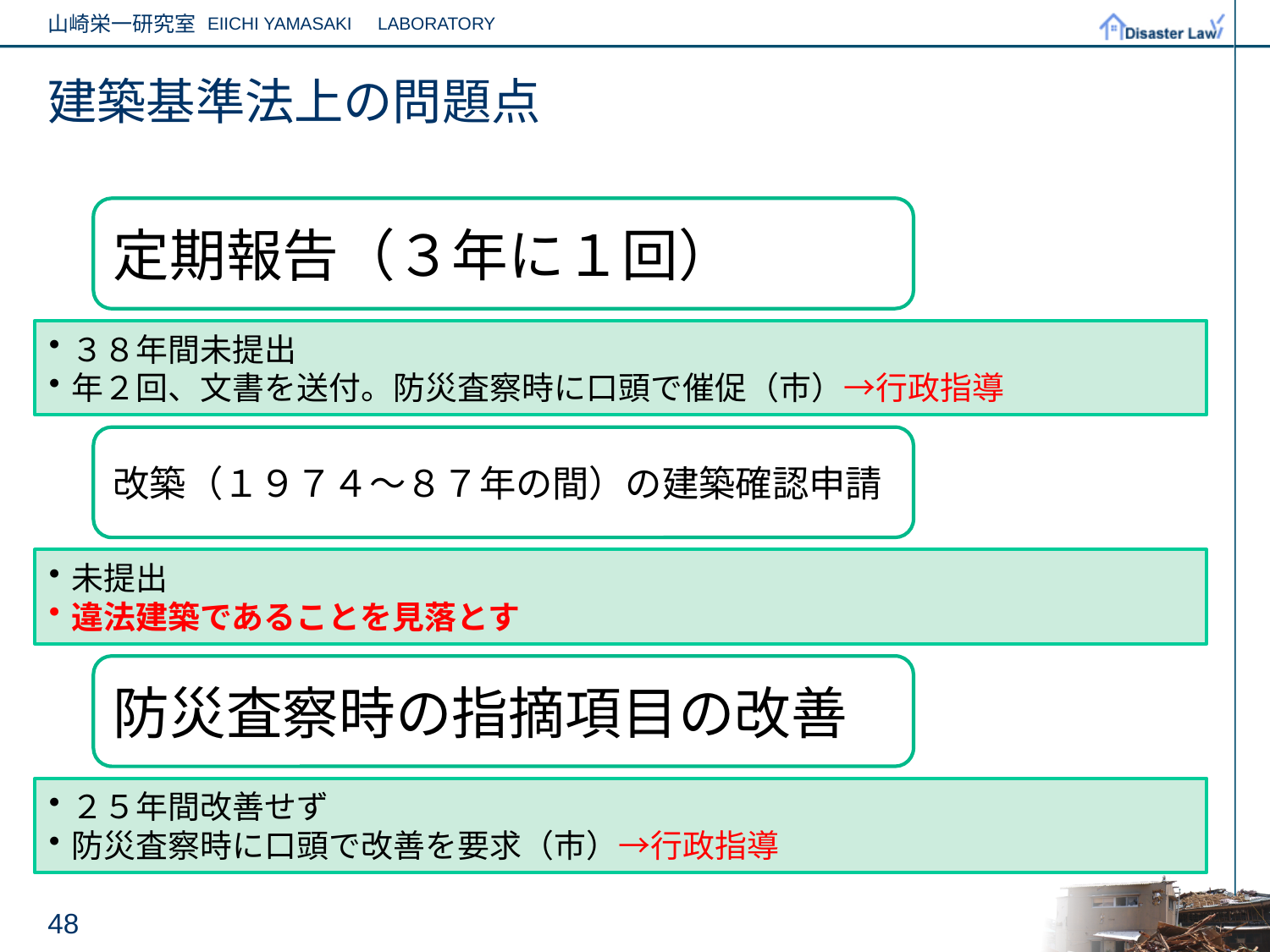

# 建築基準法上の問題点
定期報告（３年に１回）
３８年間未提出
年２回、文書を送付。防災査察時に口頭で催促（市）→行政指導
改築（１９７４～８７年の間）の建築確認申請
未提出
違法建築であることを見落とす
防災査察時の指摘項目の改善
２５年間改善せず
防災査察時に口頭で改善を要求（市）→行政指導
48